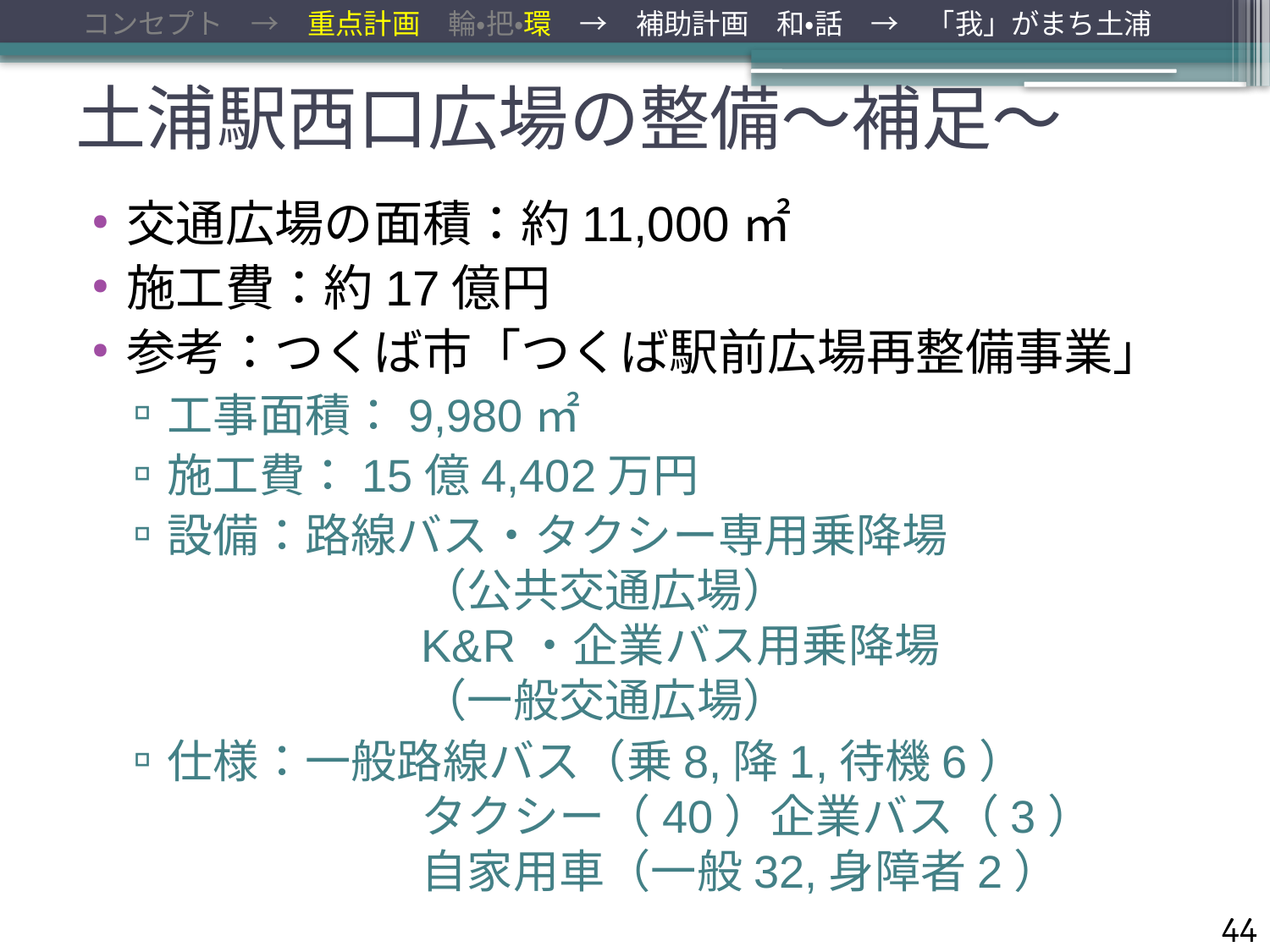

コンセプト　→　重点計画　輪・把・環　→　補助計画　和・話　→　「我」がまち土浦
# 土浦駅西口広場の整備～補足～
交通広場の面積：約11,000㎡
施工費：約17億円
参考：つくば市「つくば駅前広場再整備事業」
工事面積：9,980㎡
施工費：15億4,402万円
設備：路線バス・タクシー専用乗降場
		（公共交通広場）
		K&R・企業バス用乗降場
		（一般交通広場）
仕様：一般路線バス（乗8,降1,待機6）
		タクシー（40）企業バス（3）
		自家用車（一般32,身障者2）
44